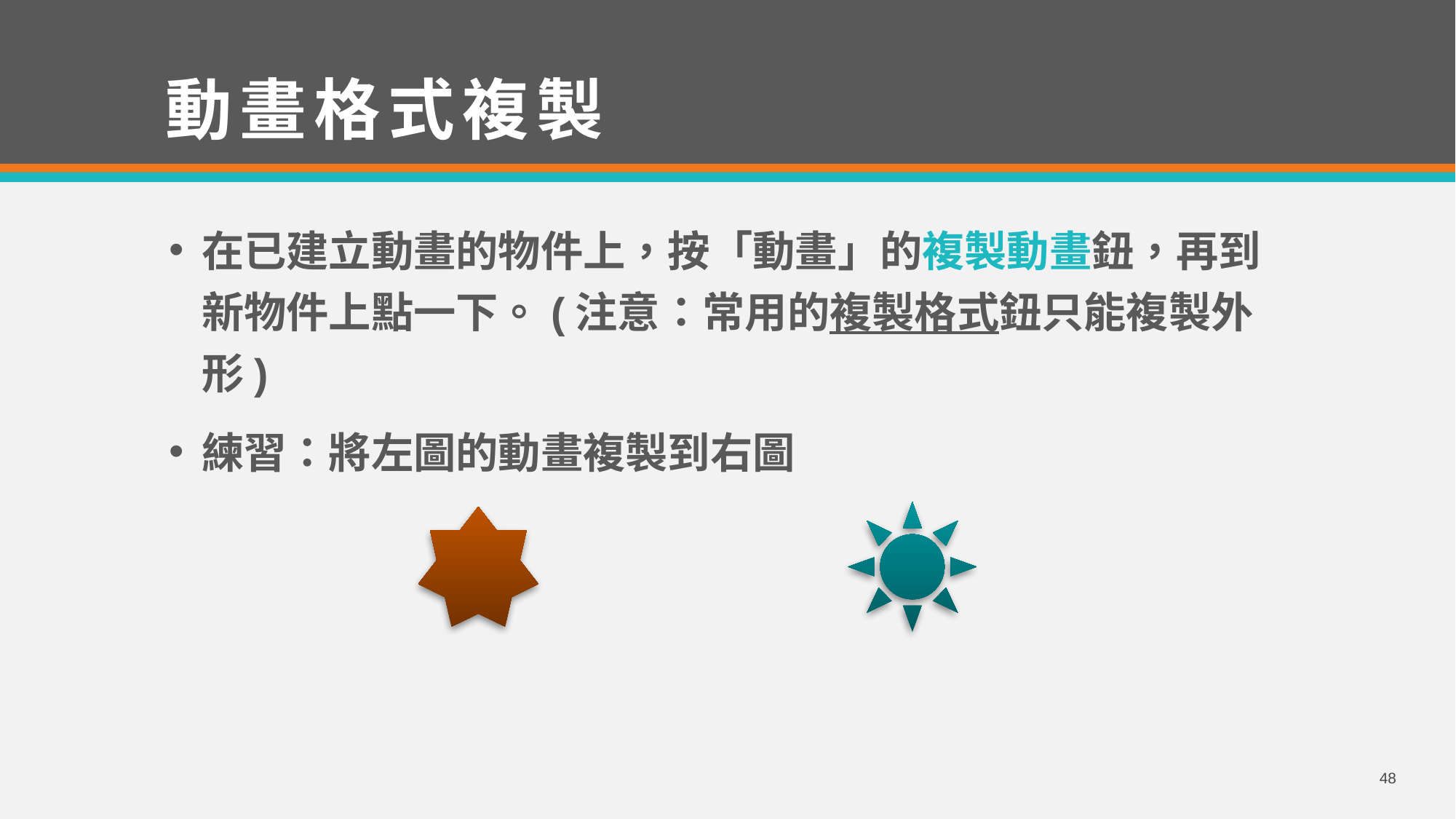

# 動畫格式複製
在已建立動畫的物件上，按「動畫」的複製動畫鈕，再到新物件上點一下。(注意：常用的複製格式鈕只能複製外形)
練習：將左圖的動畫複製到右圖

48